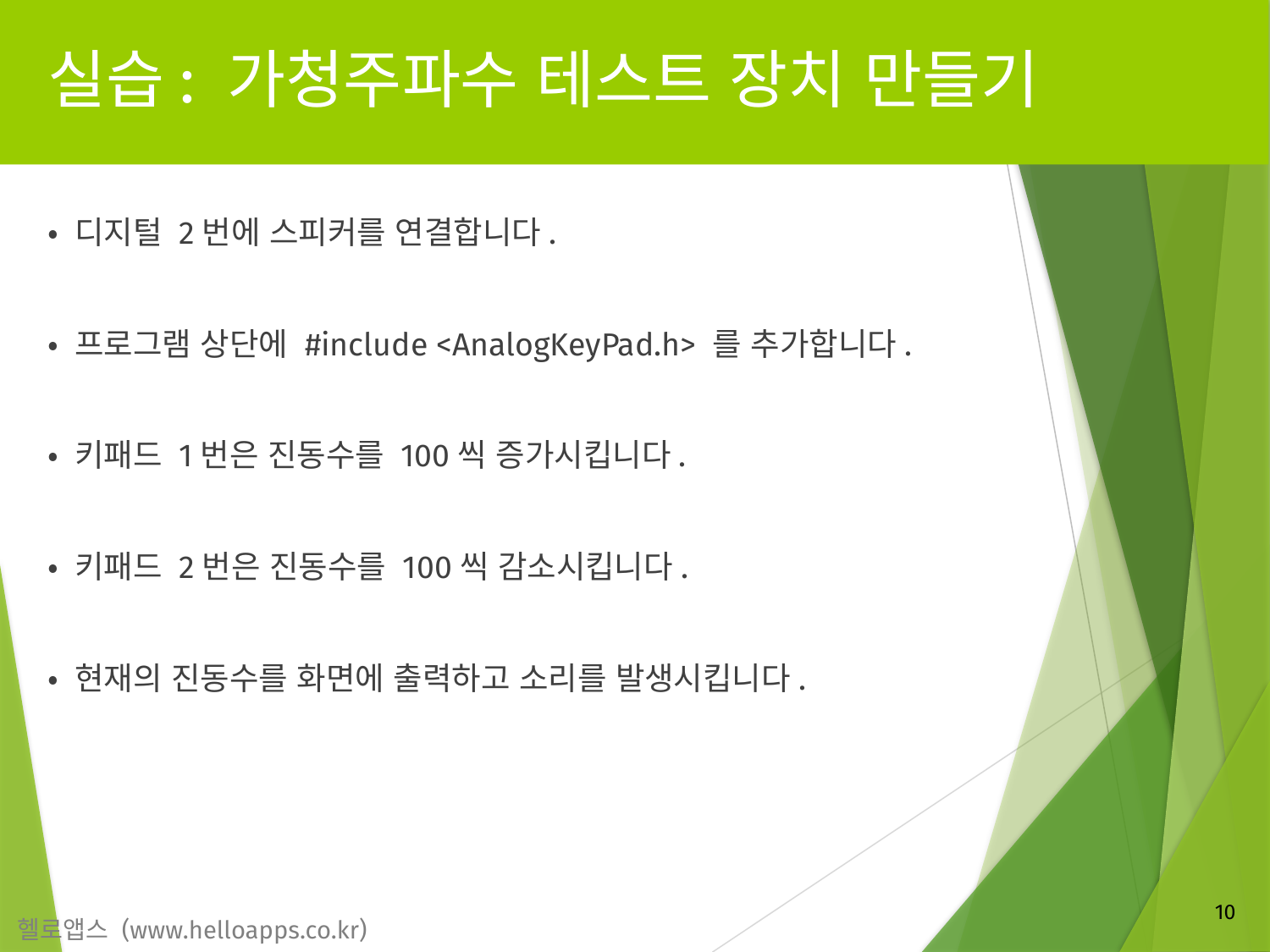

# 실습: 가청주파수 테스트 장치 만들기
• 디지털 2번에 스피커를 연결합니다.

• 프로그램 상단에 #include <AnalogKeyPad.h> 를 추가합니다.

• 키패드 1번은 진동수를 100씩 증가시킵니다.

• 키패드 2번은 진동수를 100씩 감소시킵니다.

• 현재의 진동수를 화면에 출력하고 소리를 발생시킵니다.
10